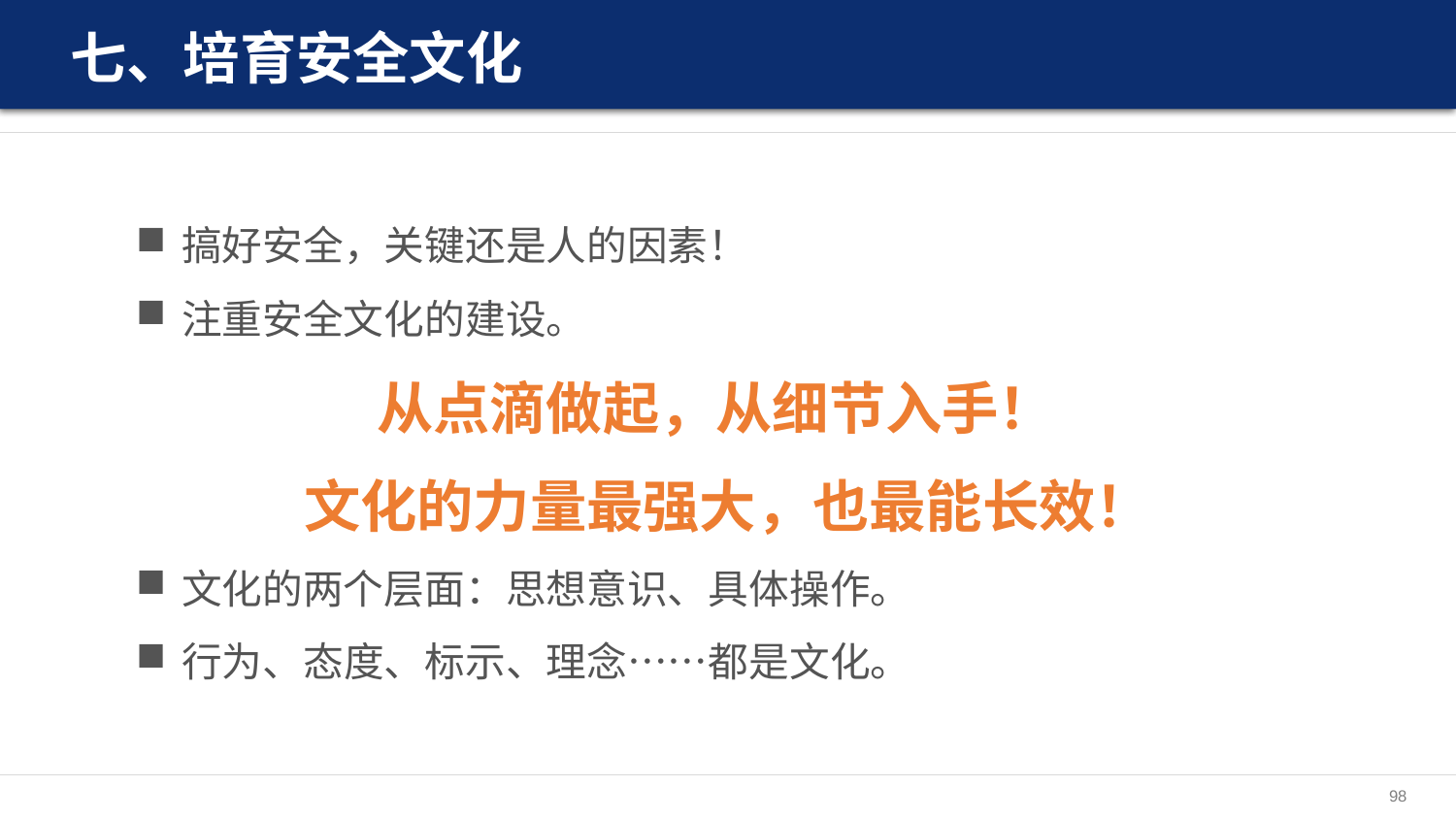

七、培育安全文化
搞好安全，关键还是人的因素！
注重安全文化的建设。
                        从点滴做起，从细节入手！
            文化的力量最强大，也最能长效！
文化的两个层面：思想意识、具体操作。
行为、态度、标示、理念……都是文化。
98